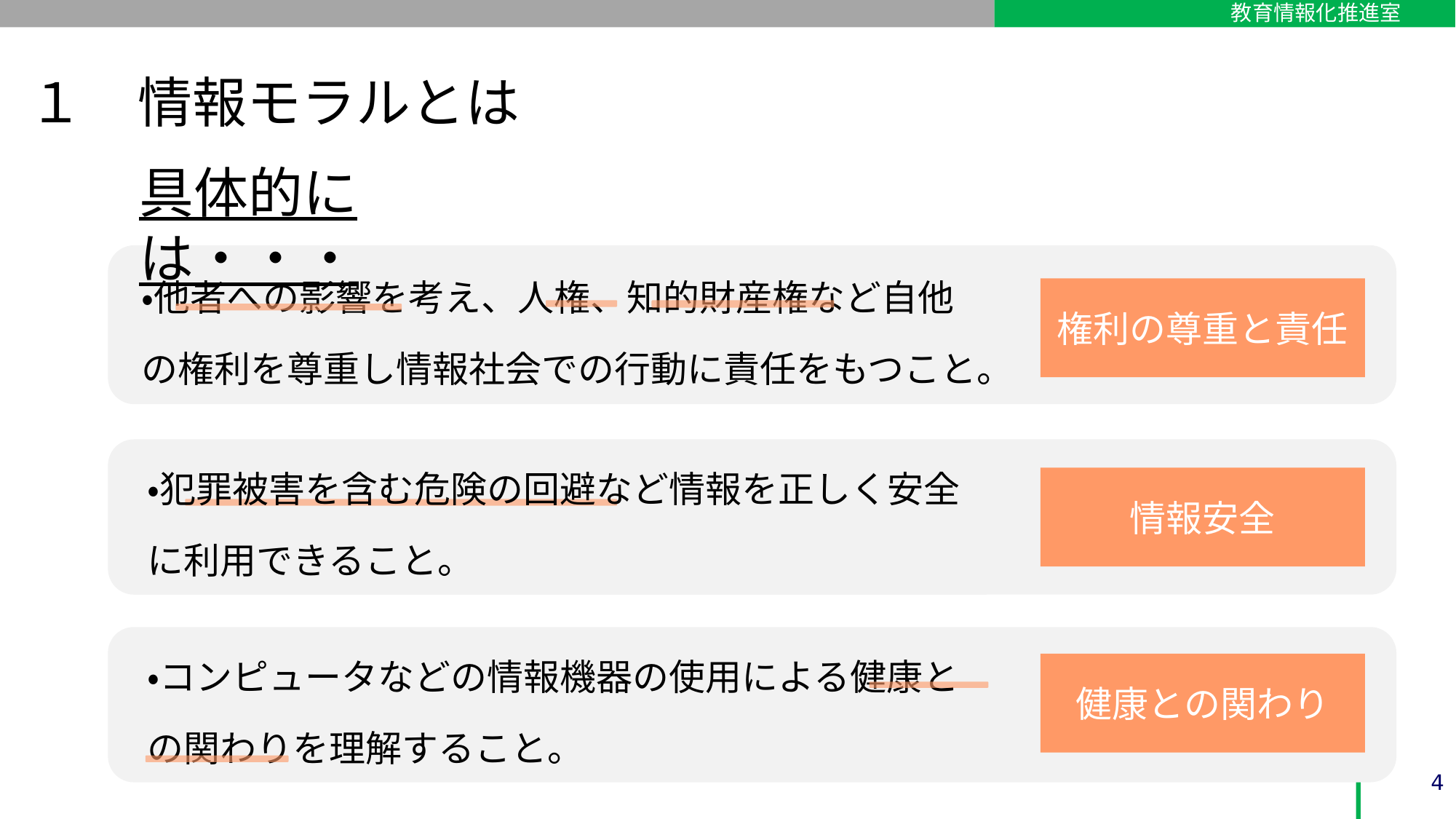

# １　情報モラルとは
具体的には・・・
・他者への影響を考え、人権、知的財産権など自他の権利を尊重し情報社会での行動に責任をもつこと。

権利の尊重と責任

・犯罪被害を含む危険の回避など情報を正しく安全に利用できること。

情報安全

・コンピュータなどの情報機器の使用による健康との関わりを理解すること。

健康との関わり

4